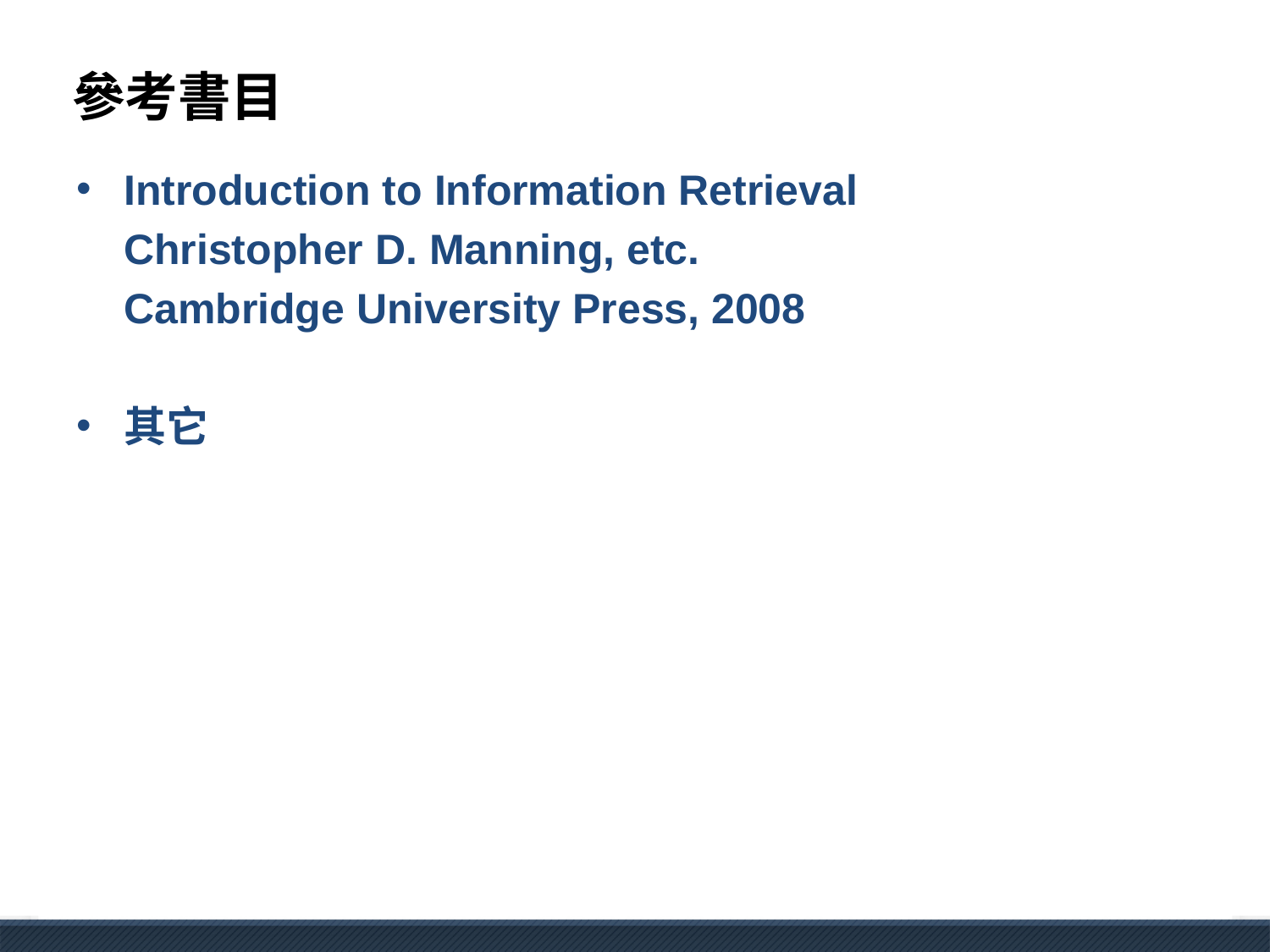

# 參考書目
Introduction to Information Retrieval
	Christopher D. Manning, etc.
	Cambridge University Press, 2008

其它